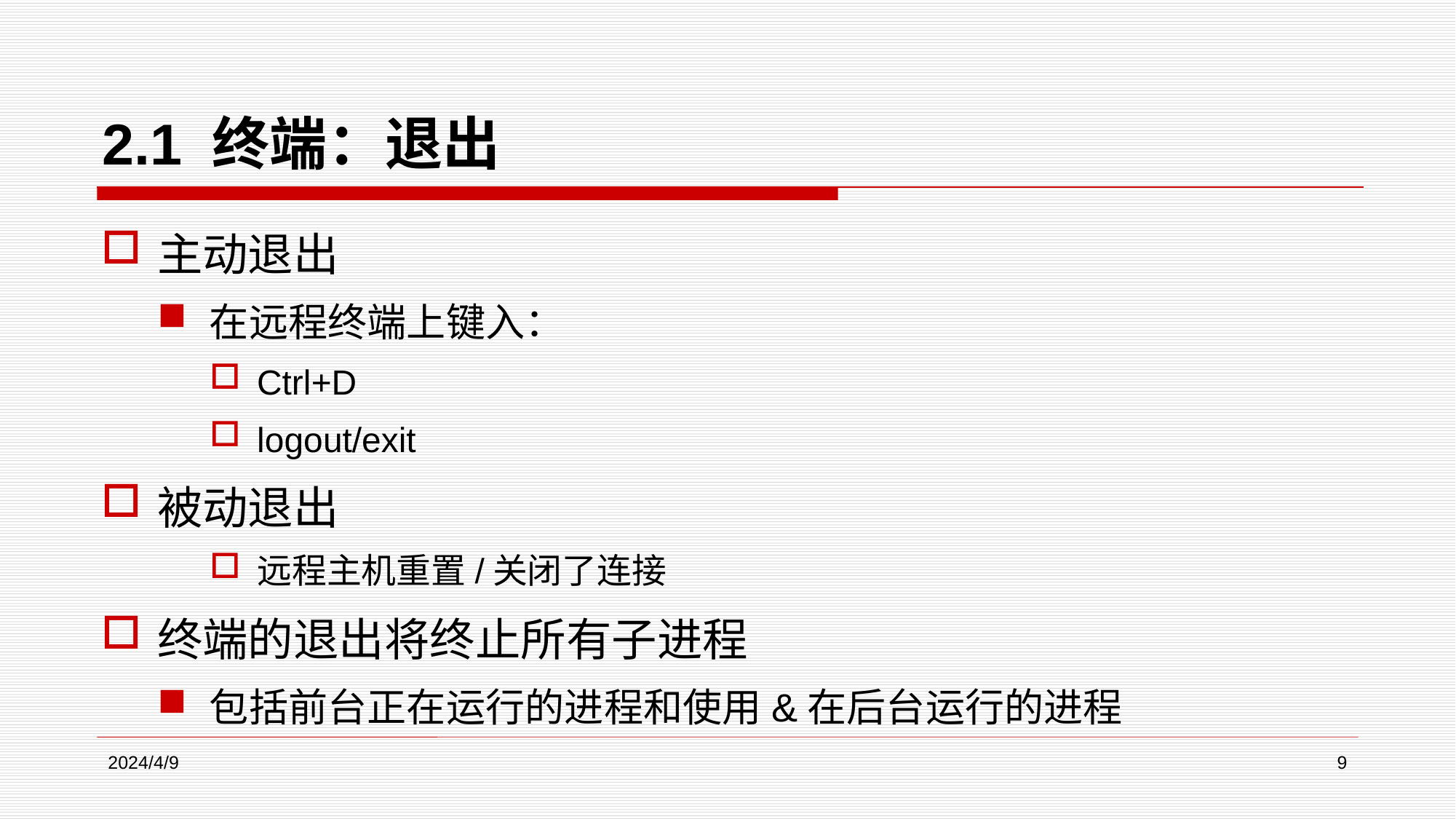

# 2.1 终端：退出
主动退出
在远程终端上键入：
Ctrl+D
logout/exit
被动退出
远程主机重置/关闭了连接
终端的退出将终止所有子进程
包括前台正在运行的进程和使用&在后台运行的进程
2024/4/9
9